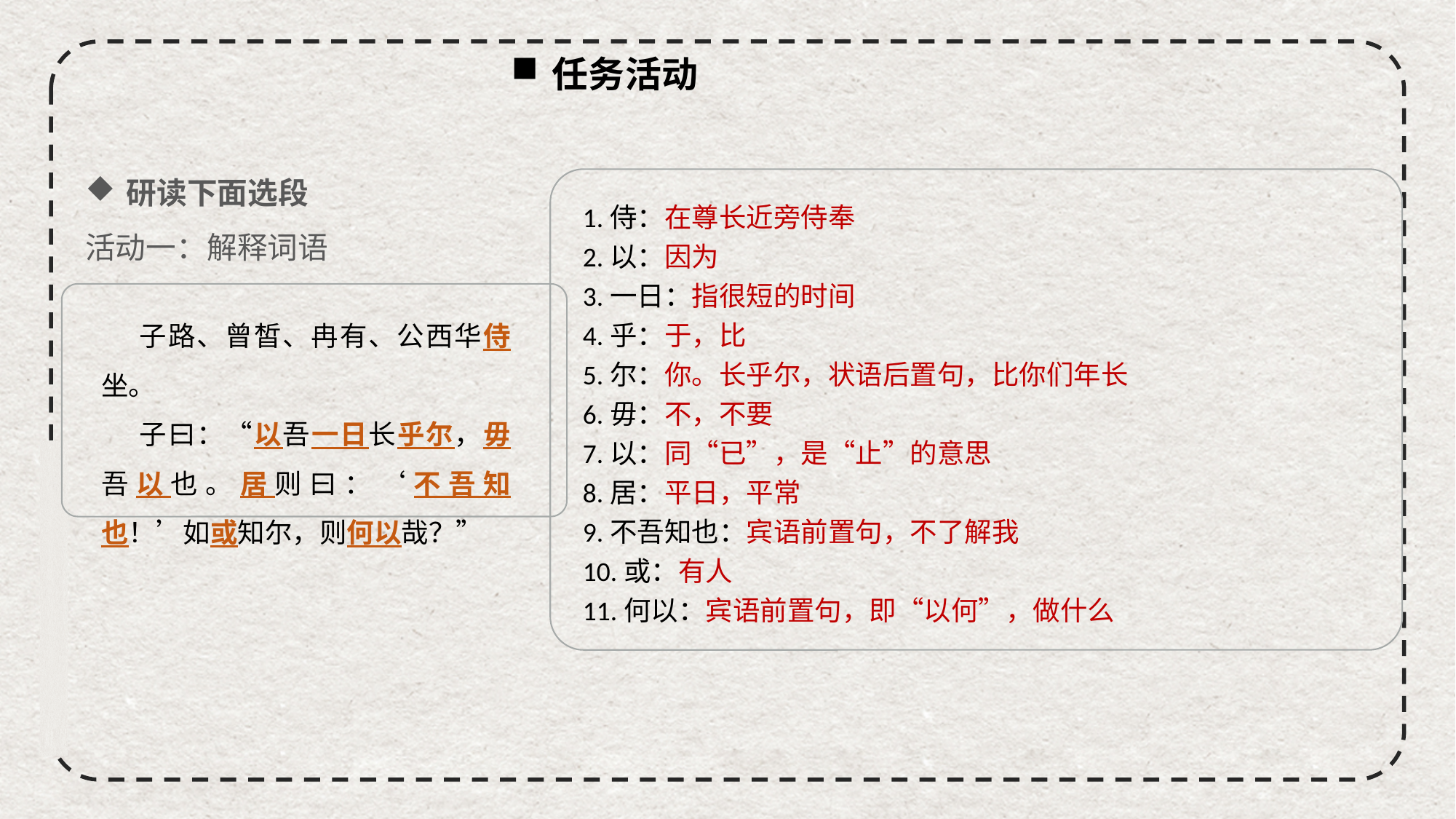

任务活动

研读下面选段
活动一：解释词语

1.侍：在尊长近旁侍奉
2.以：因为
3.一日：指很短的时间
4.乎：于，比
5.尔：你。长乎尔，状语后置句，比你们年长
6.毋：不，不要
7.以：同“已”，是“止”的意思
8.居：平日，平常
9.不吾知也：宾语前置句，不了解我
10.或：有人
11.何以：宾语前置句，即“以何”，做什么

    子路、曾皙、冉有、公西华侍坐。
    子曰：“以吾一日长乎尔，毋吾以也。居则曰：‘不吾知也！’如或知尔，则何以哉？”